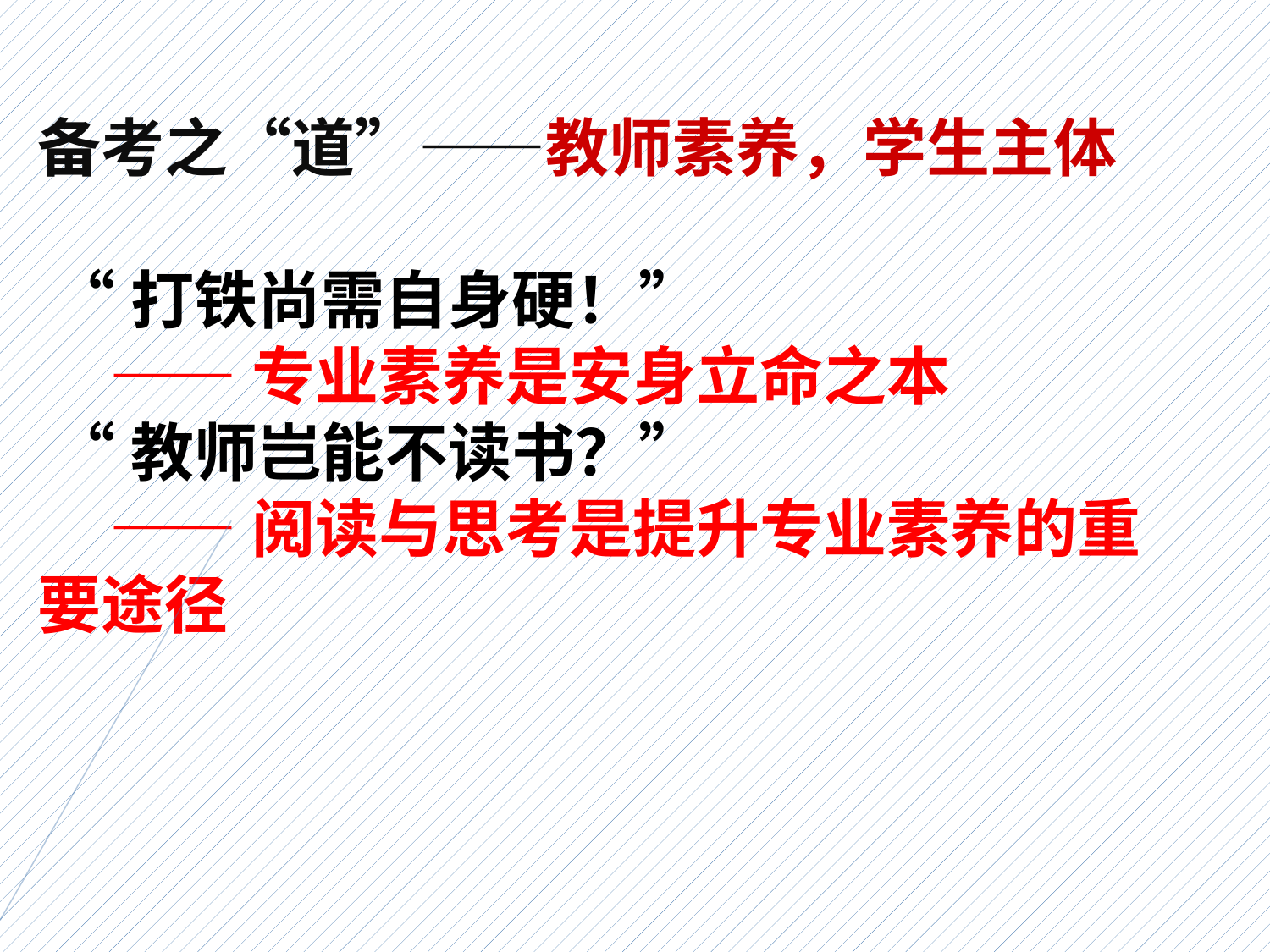

备考之“道”——教师素养，学生主体

 “打铁尚需自身硬！”
     ——专业素养是安身立命之本
 “教师岂能不读书？”
     ——阅读与思考是提升专业素养的重要途径